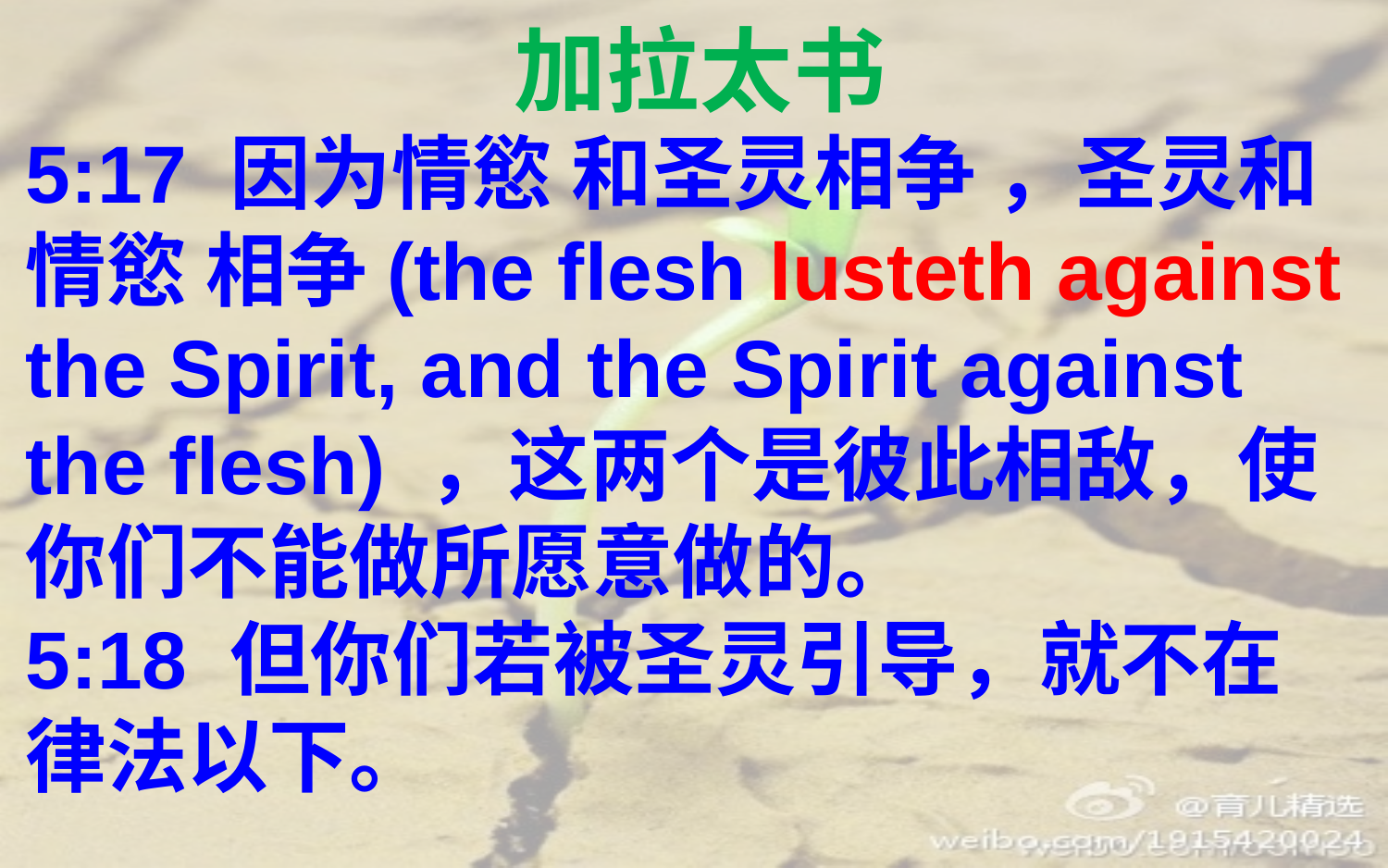

加拉太书
5:17 因为情慾 和圣灵相争 ，圣灵和情慾 相争(the flesh lusteth against the Spirit, and the Spirit against the flesh) ，这两个是彼此相敌，使你们不能做所愿意做的。
5:18 但你们若被圣灵引导，就不在律法以下。